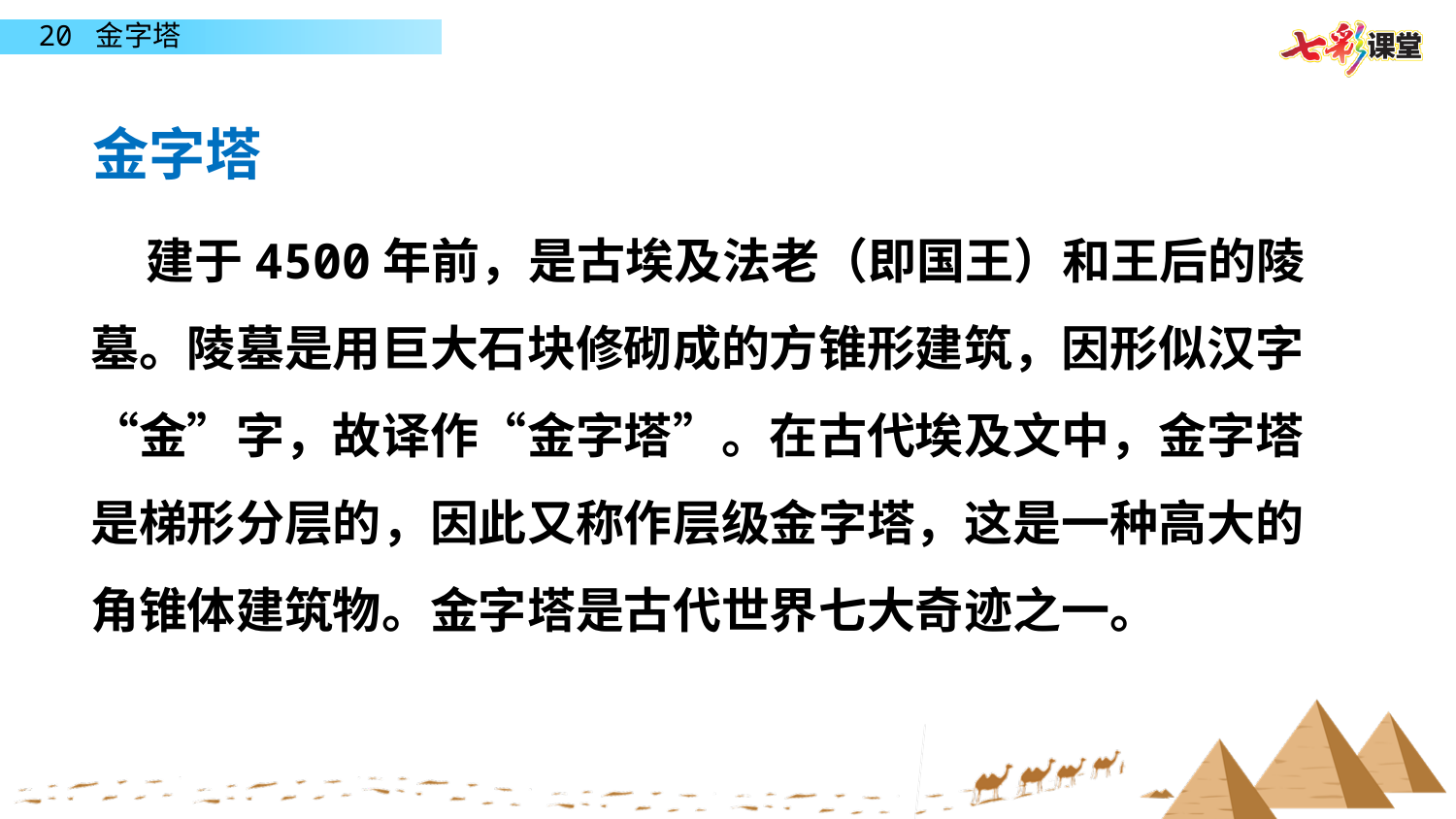

金字塔
    建于4500年前，是古埃及法老（即国王）和王后的陵墓。陵墓是用巨大石块修砌成的方锥形建筑，因形似汉字“金”字，故译作“金字塔”。在古代埃及文中，金字塔是梯形分层的，因此又称作层级金字塔，这是一种高大的角锥体建筑物。金字塔是古代世界七大奇迹之一。